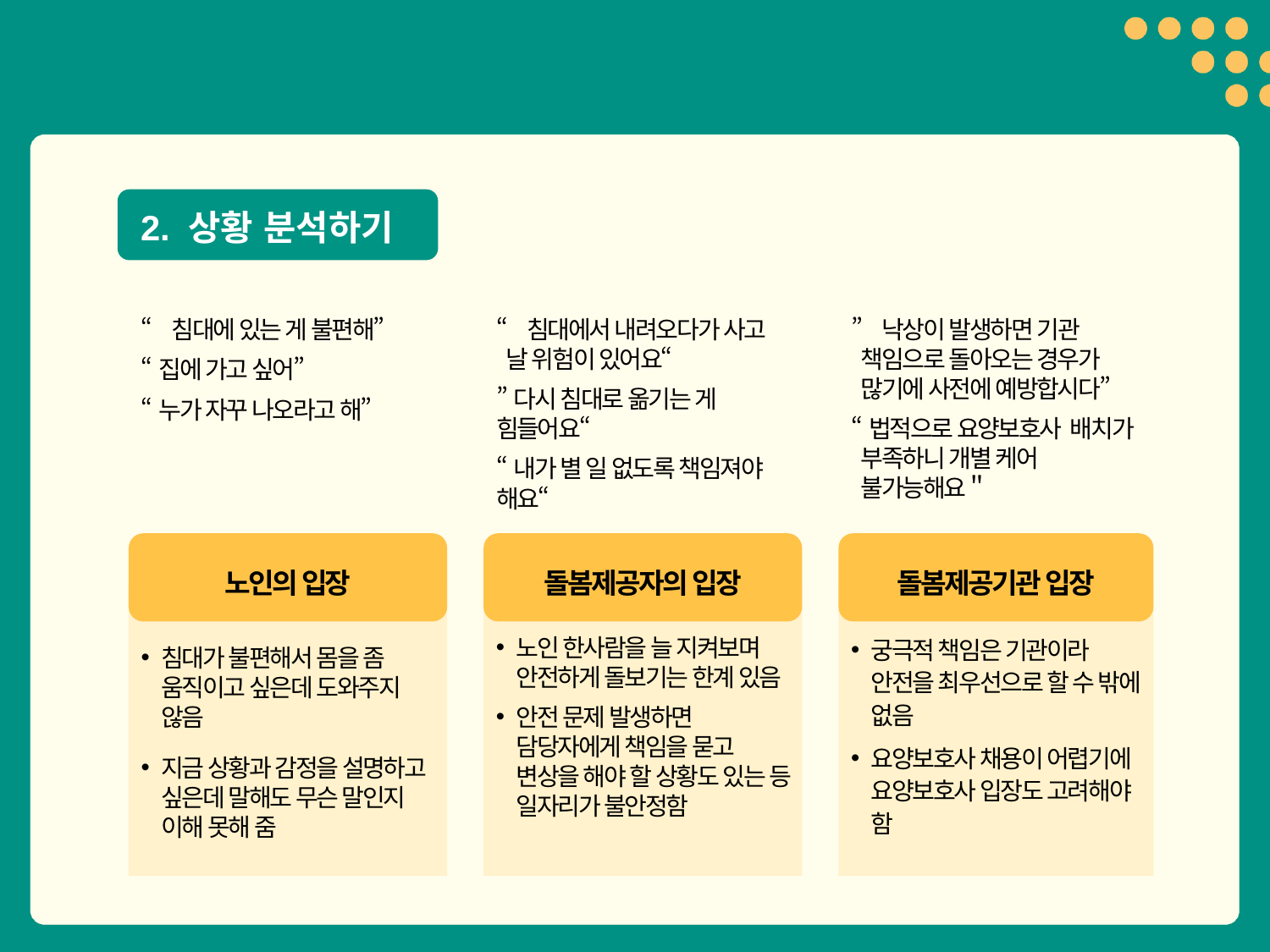

2. 상황 분석하기
“침대에 있는 게 불편해”
“집에 가고 싶어”
“누가 자꾸 나오라고 해”
“침대에서 내려오다가 사고 날 위험이 있어요“
”다시 침대로 옮기는 게 힘들어요“
“내가 별 일 없도록 책임져야 해요“
”낙상이 발생하면 기관 책임으로 돌아오는 경우가 많기에 사전에 예방합시다”
“법적으로 요양보호사  배치가 부족하니 개별 케어 불가능해요＂
노인의 입장
돌봄제공자의 입장
돌봄제공기관 입장

침대가 불편해서 몸을 좀 움직이고 싶은데 도와주지 않음
지금 상황과 감정을 설명하고 싶은데 말해도 무슨 말인지 이해 못해 줌

노인 한사람을 늘 지켜보며 안전하게 돌보기는 한계 있음
안전 문제 발생하면 담당자에게 책임을 묻고 변상을 해야 할 상황도 있는 등 일자리가 불안정함

궁극적 책임은 기관이라 안전을 최우선으로 할 수 밖에 없음
요양보호사 채용이 어렵기에 요양보호사 입장도 고려해야 함
19